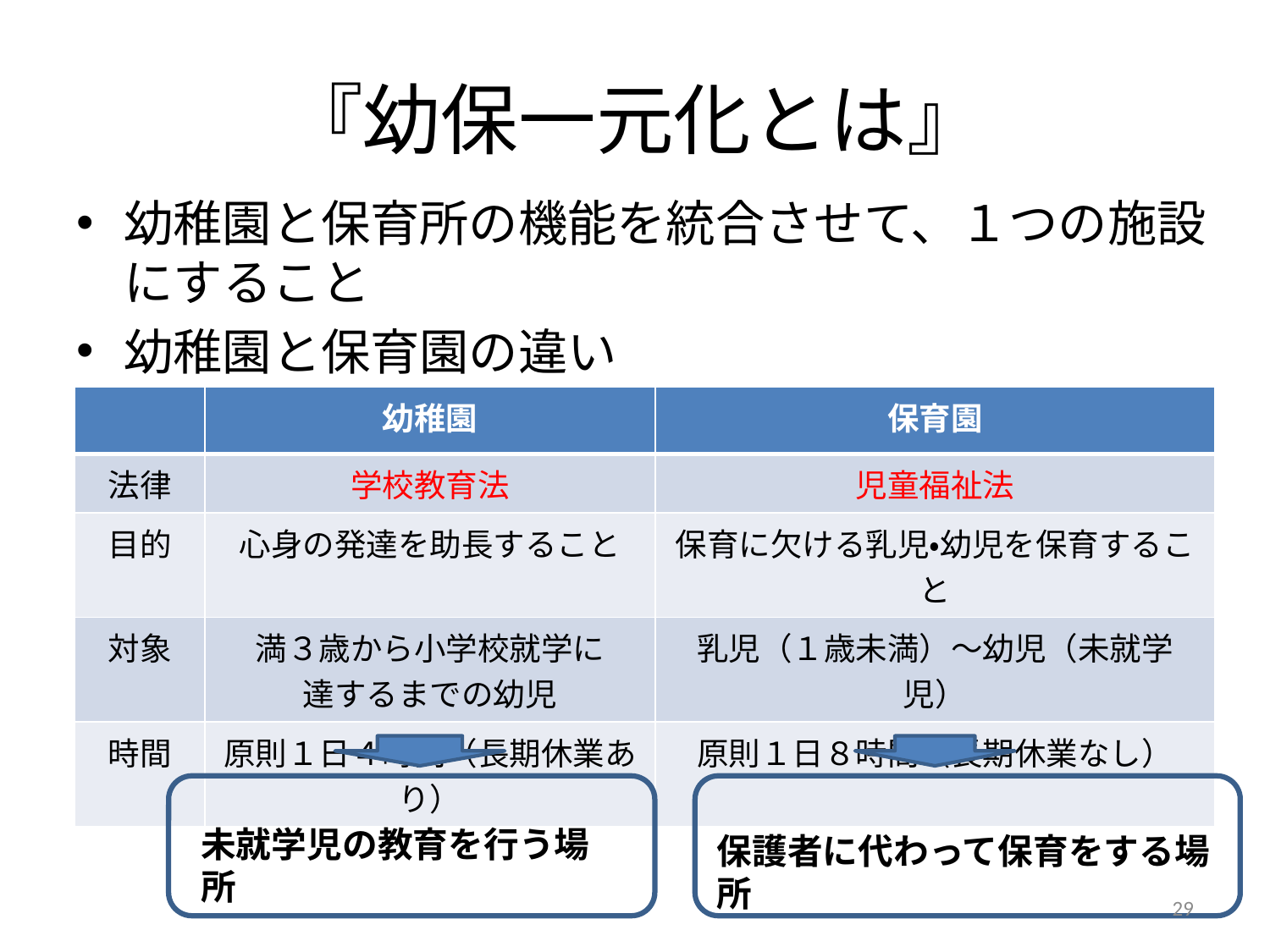

# 『幼保一元化とは』
幼稚園と保育所の機能を統合させて、１つの施設にすること
幼稚園と保育園の違い

|  | 幼稚園 | 保育園 |
| --- | --- | --- |
| 法律 | 学校教育法 | 児童福祉法 |
| 目的 | 心身の発達を助長すること | 保育に欠ける乳児・幼児を保育すること |
| 対象 | 満３歳から小学校就学に 達するまでの幼児 | 乳児（１歳未満）～幼児（未就学児） |
| 時間 | 原則１日４時間（長期休業あり） | 原則１日８時間（長期休業なし） |

未就学児の教育を行う場所
保護者に代わって保育をする場所
29